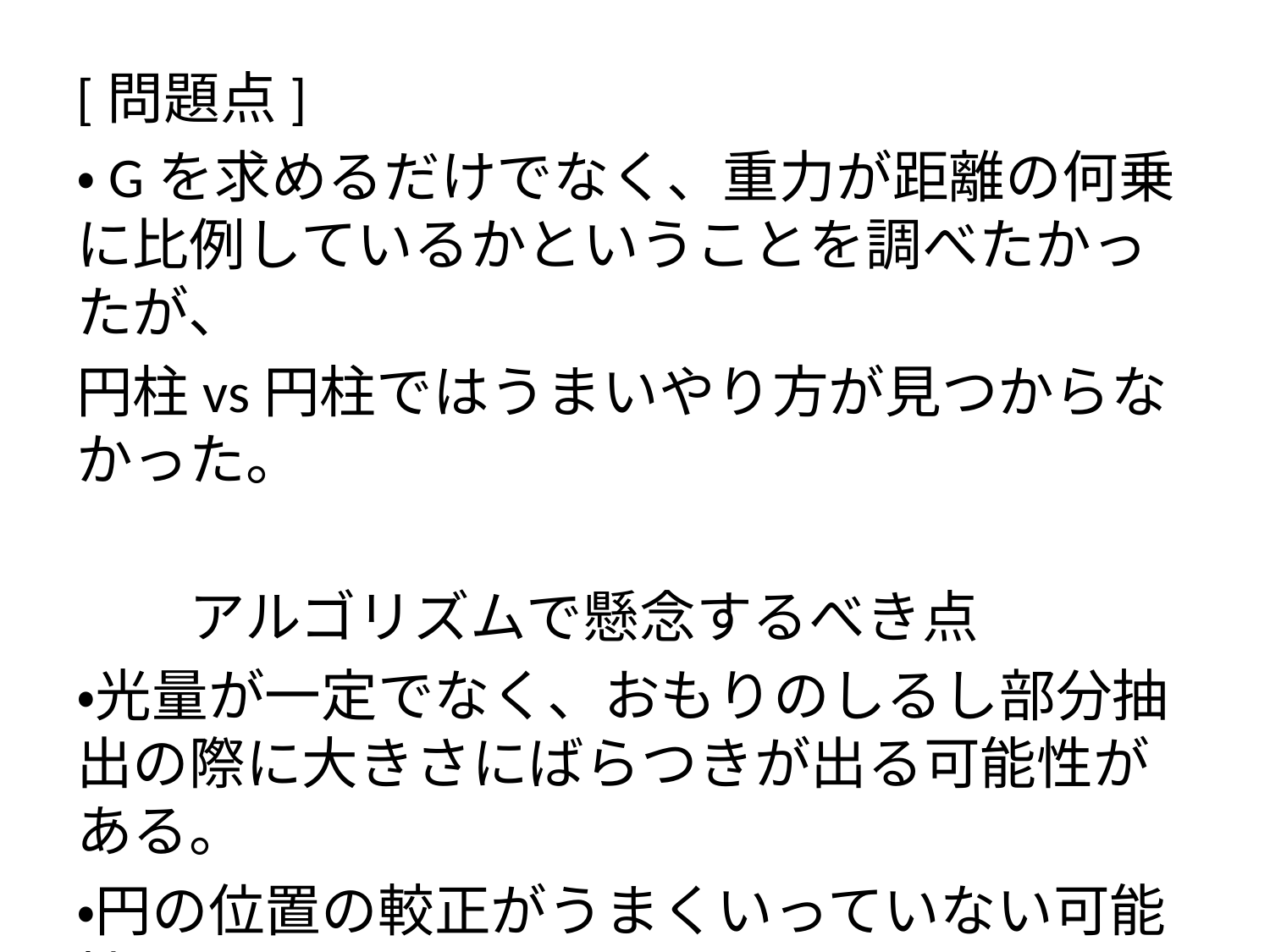

[問題点]
・Gを求めるだけでなく、重力が距離の何乗に比例しているかということを調べたかったが、
円柱vs円柱ではうまいやり方が見つからなかった。

　　アルゴリズムで懸念するべき点
・光量が一定でなく、おもりのしるし部分抽出の際に大きさにばらつきが出る可能性がある。
・円の位置の較正がうまくいっていない可能性。